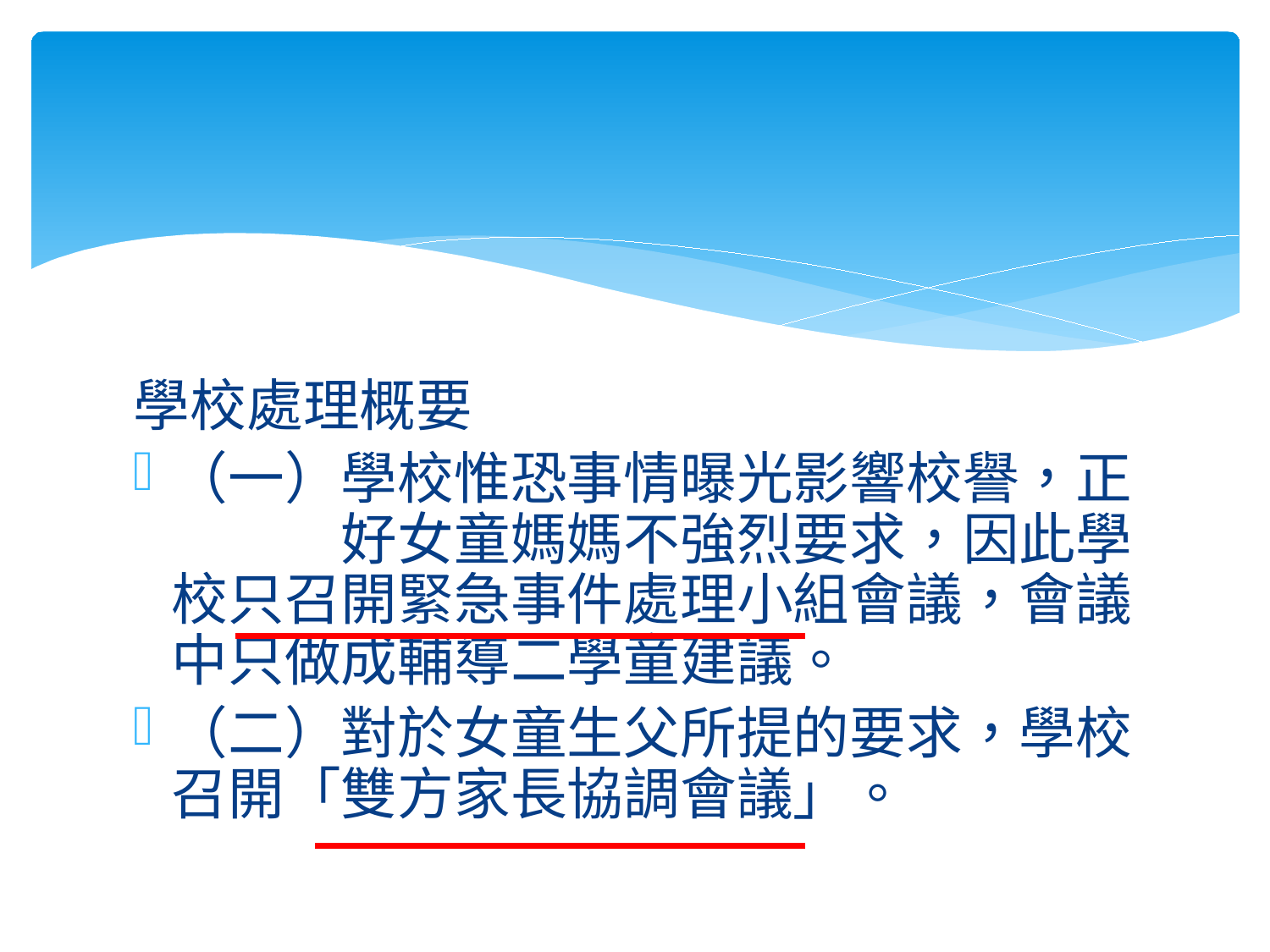

#
學校處理概要
（一）學校惟恐事情曝光影響校譽，正　　　好女童媽媽不強烈要求，因此學校只召開緊急事件處理小組會議，會議中只做成輔導二學童建議。
（二）對於女童生父所提的要求，學校召開「雙方家長協調會議」。